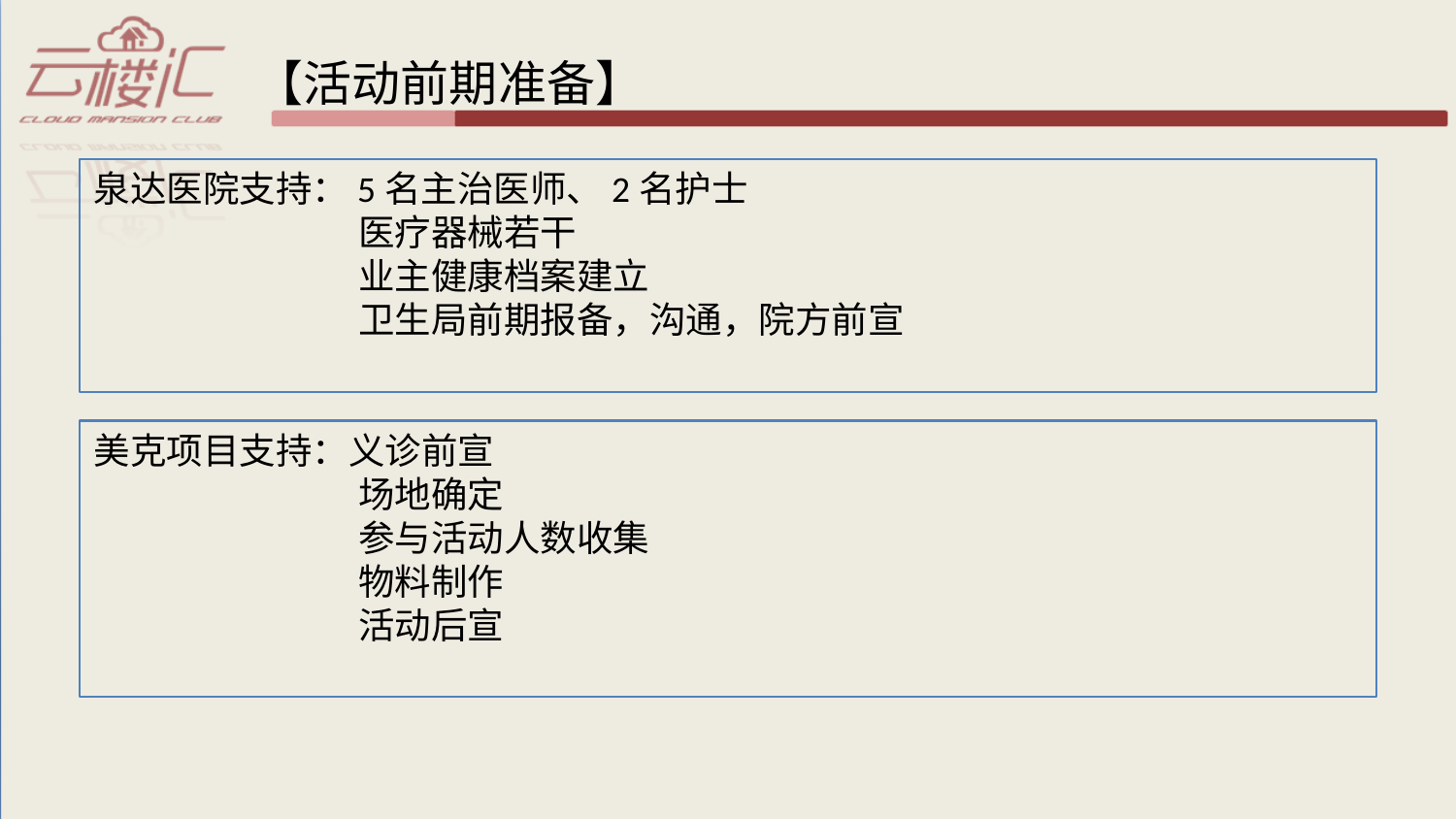

【活动前期准备】
泉达医院支持：5名主治医师、2名护士
                               医疗器械若干
                               业主健康档案建立
                               卫生局前期报备，沟通，院方前宣

美克项目支持：义诊前宣
                               场地确定
                               参与活动人数收集
                               物料制作
                               活动后宣